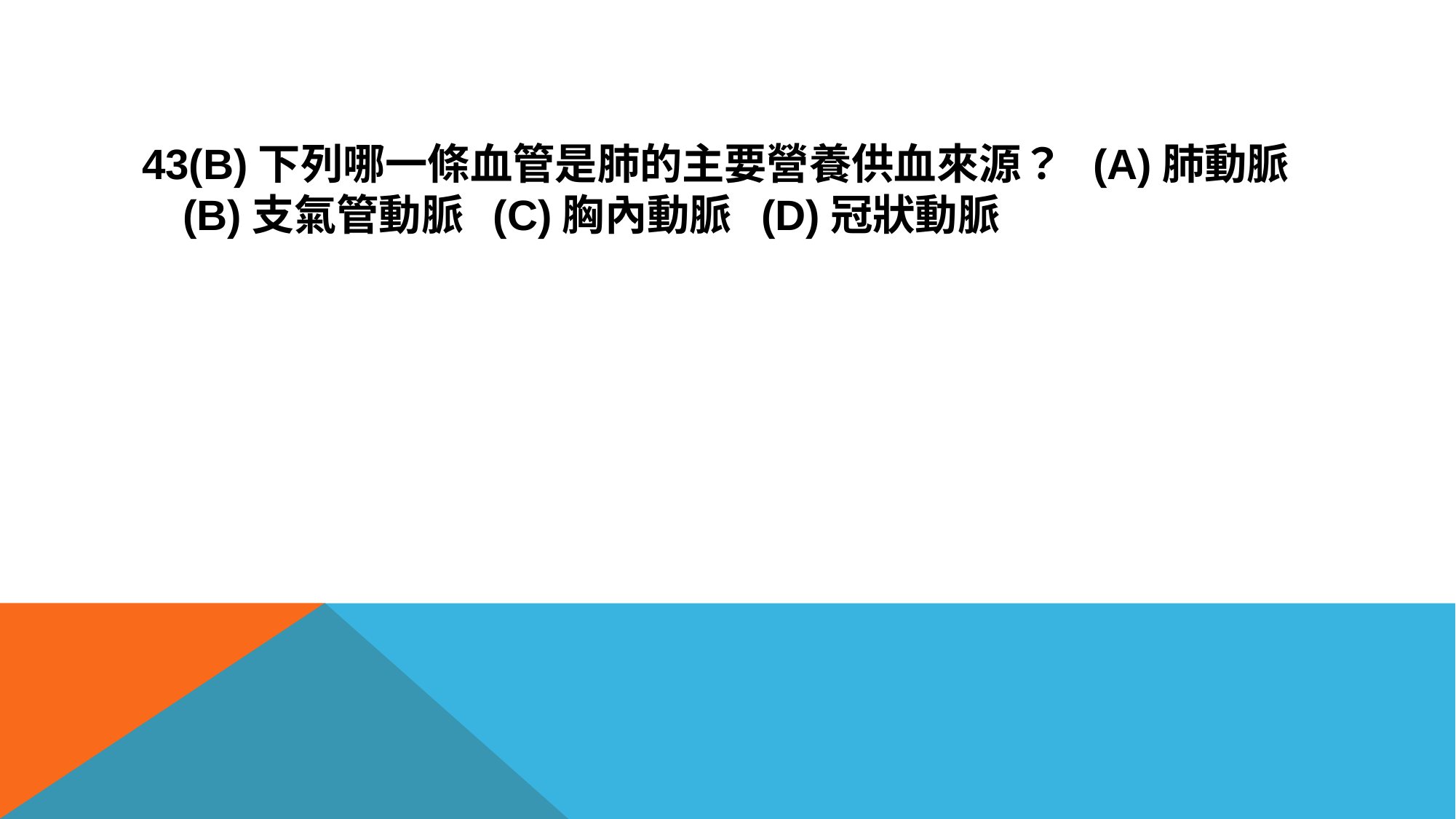

#
43(B)下列哪一條血管是肺的主要營養供血來源？  (A)肺動脈  (B)支氣管動脈  (C)胸內動脈  (D)冠狀動脈